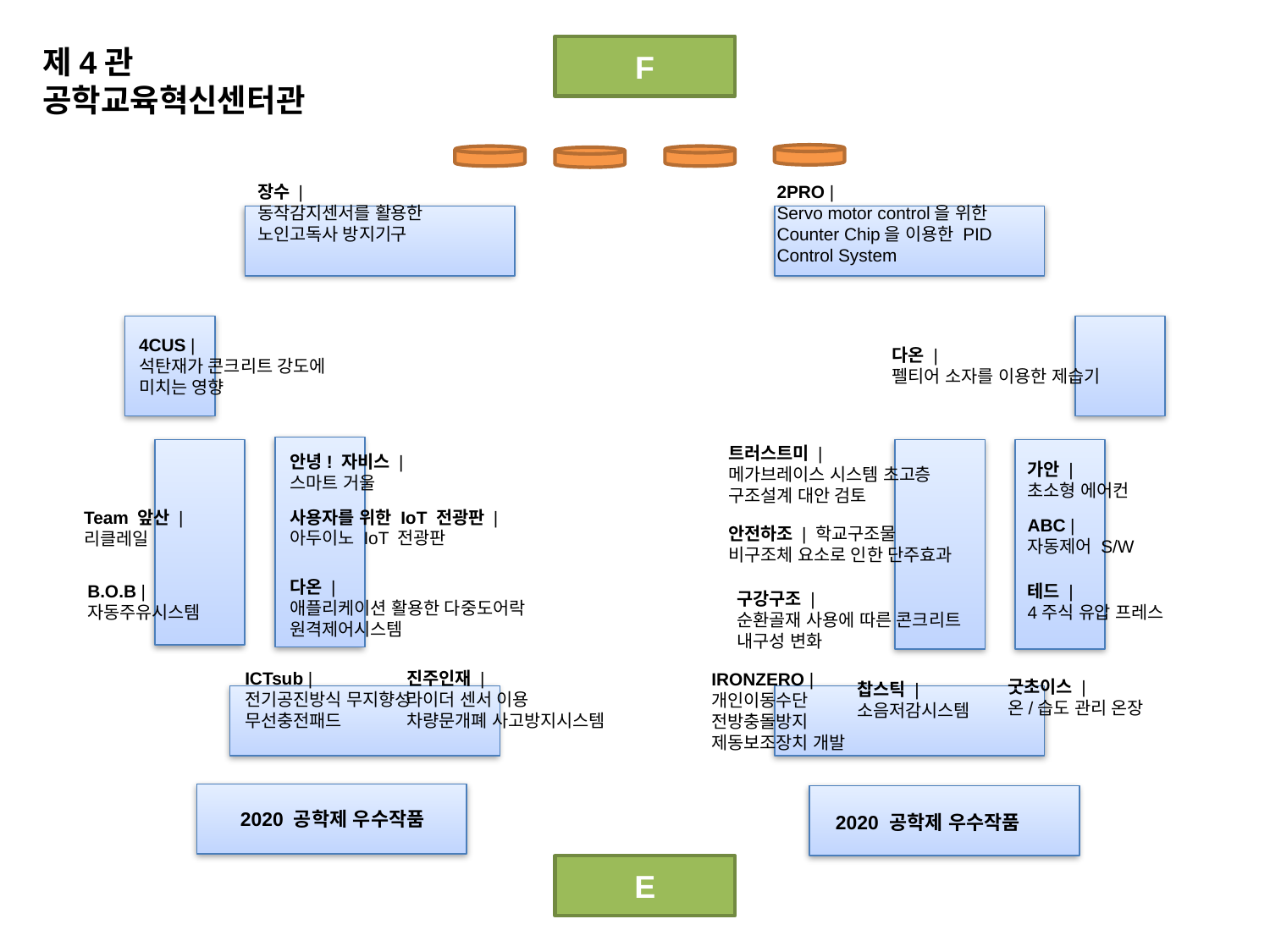

제4관
공학교육혁신센터관
F

장수 |
동작감지센서를 활용한
노인고독사 방지기구
2PRO |
Servo motor control을 위한
Counter Chip을 이용한 PID Control System

4CUS |
석탄재가 콘크리트 강도에
미치는 영향
다온 |
펠티어 소자를 이용한 제습기
트러스트미 |
메가브레이스 시스템 초고층
구조설계 대안 검토

안녕! 자비스 |
스마트 거울
가안 |
초소형 에어컨
사용자를 위한 IoT 전광판 |
아두이노 IoT 전광판
Team 앞산 |
리클레일
ABC |
자동제어 S/W
안전하조 | 학교구조물
비구조체 요소로 인한 단주효과
다온 |
애플리케이션 활용한 다중도어락
원격제어시스템
B.O.B |
자동주유시스템
테드 |
4주식 유압 프레스
구강구조 |
순환골재 사용에 따른 콘크리트
내구성 변화
ICTsub |
전기공진방식 무지향성
무선충전패드
진주인재 |
라이더 센서 이용
차량문개폐 사고방지시스템
IRONZERO |
개인이동수단
전방충돌방지
제동보조장치 개발
굿초이스 |
온/습도 관리 온장
찹스틱 |
소음저감시스템

2020 공학제 우수작품
2020 공학제 우수작품
E